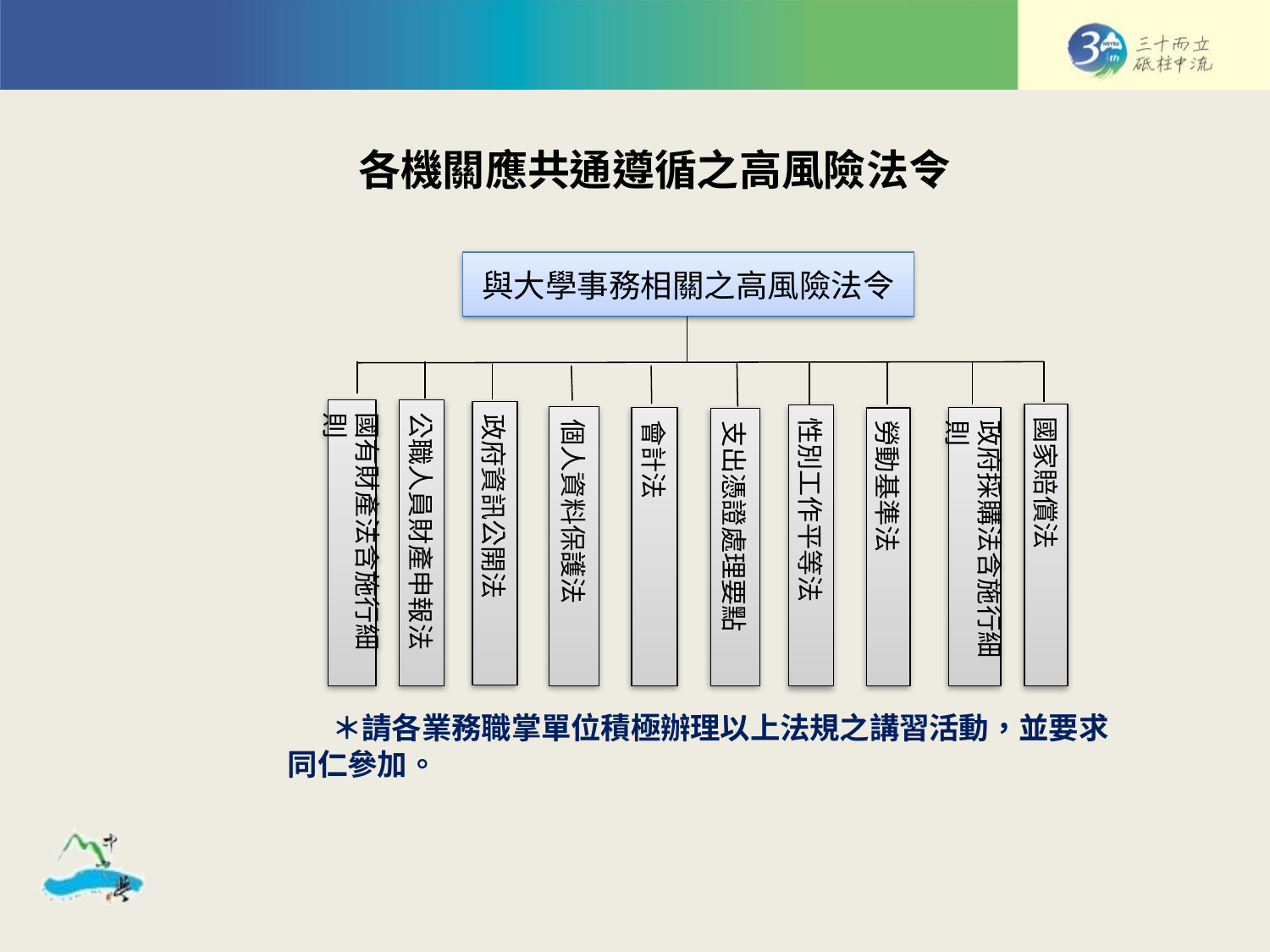

# 各機關應共通遵循之高風險法令

      ＊請各業務職掌單位積極辦理以上法規之講習活動，並要求同仁參加。

與大學事務相關之高風險法令
公職人員財產申報法
國有財產法含施行細則
政府資訊公開法
國家賠償法
性別工作平等法
個人資料保護法
政府採購法含施行細則
會計法
勞動基準法
支出憑證處理要點